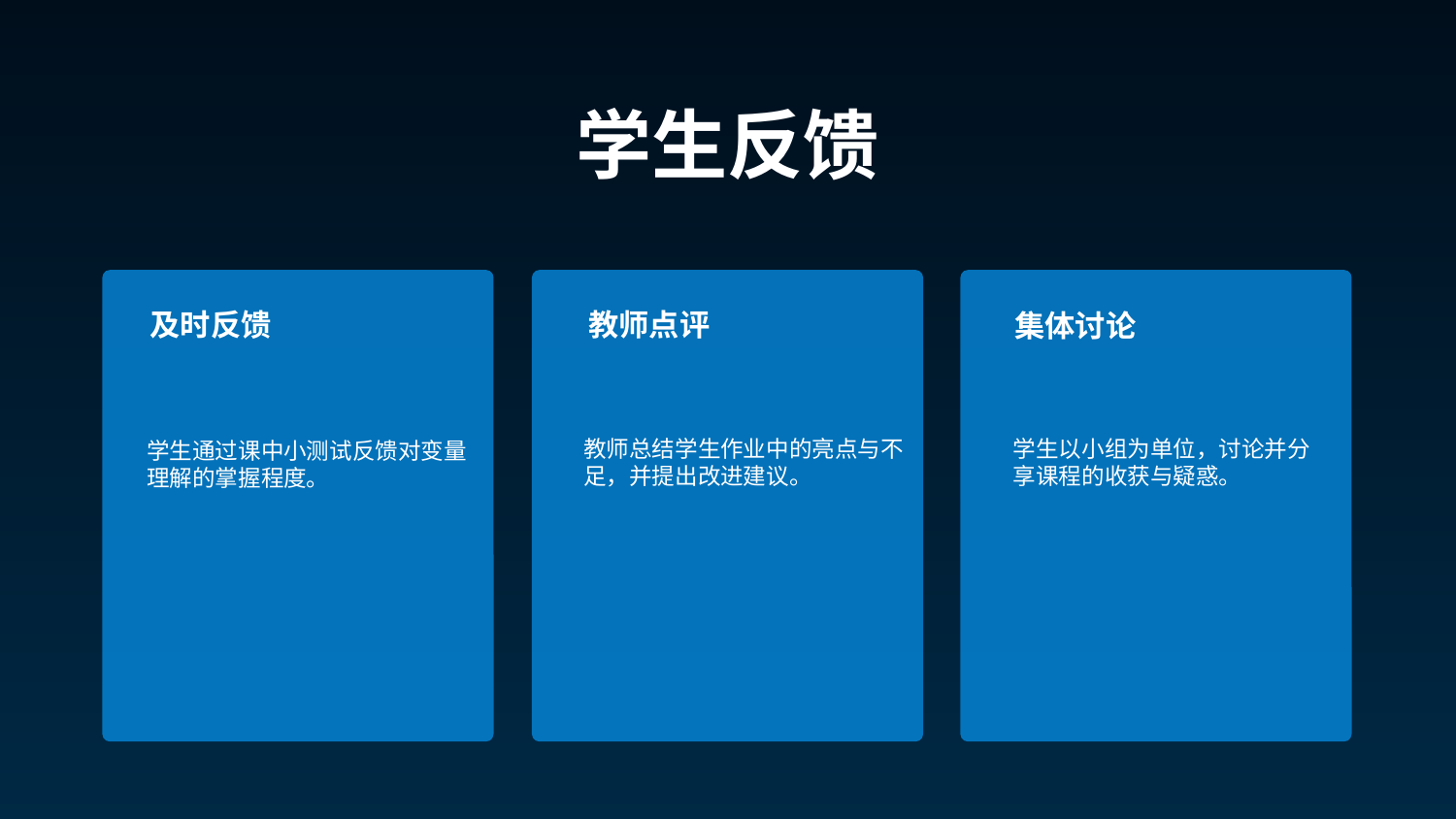

学生反馈

及时反馈
教师点评
集体讨论
教师总结学生作业中的亮点与不足，并提出改进建议。
学生以小组为单位，讨论并分享课程的收获与疑惑。
学生通过课中小测试反馈对变量理解的掌握程度。